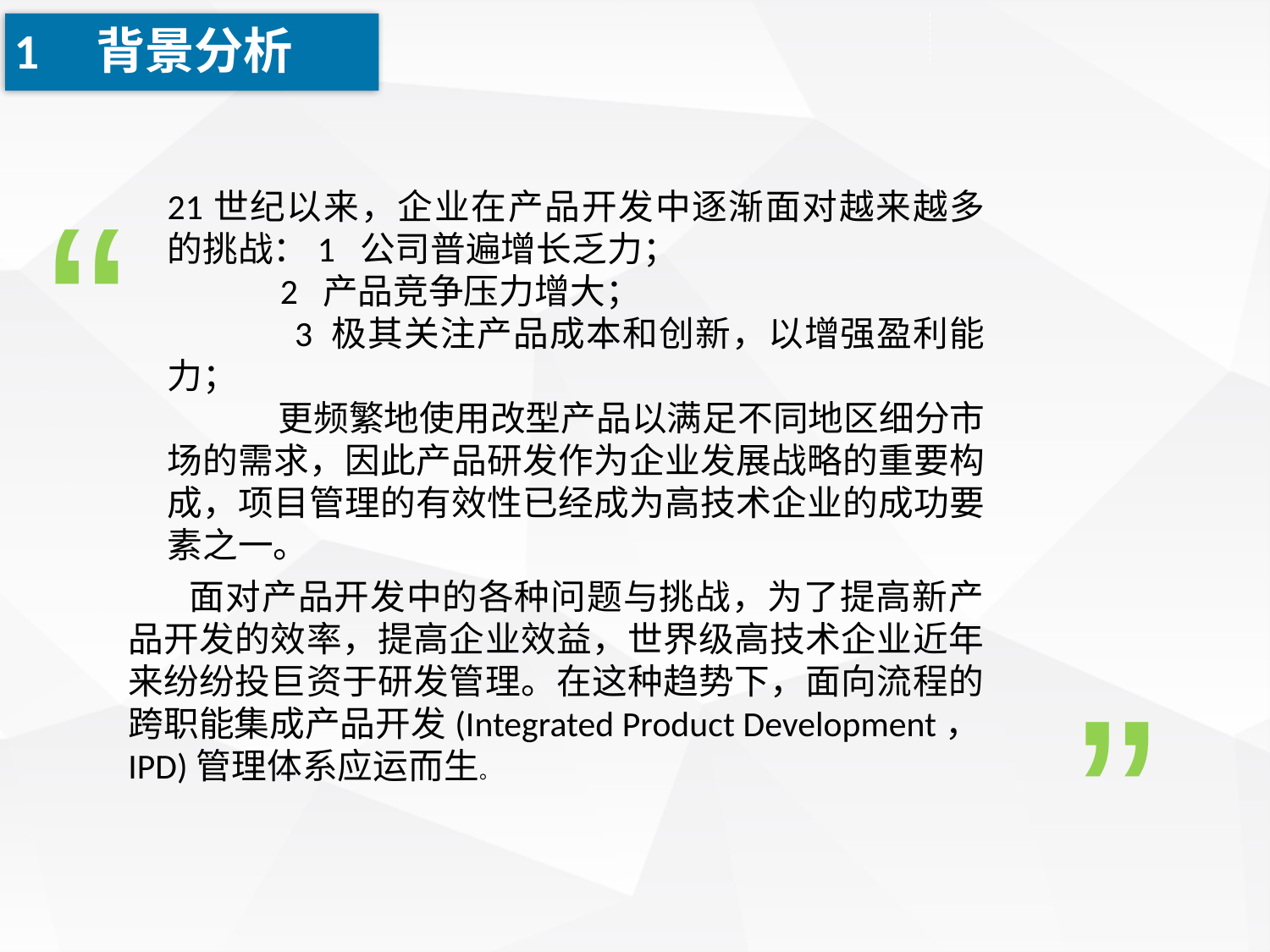

1    背景分析

“
21世纪以来，企业在产品开发中逐渐面对越来越多的挑战：1  公司普遍增长乏力；
              2  产品竞争压力增大；
              3 极其关注产品成本和创新，以增强盈利能力；
             更频繁地使用改型产品以满足不同地区细分市场的需求，因此产品研发作为企业发展战略的重要构成，项目管理的有效性已经成为高技术企业的成功要素之一。
      面对产品开发中的各种问题与挑战，为了提高新产品开发的效率，提高企业效益，世界级高技术企业近年来纷纷投巨资于研发管理。在这种趋势下，面向流程的跨职能集成产品开发(Integrated Product Development，IPD)管理体系应运而生。
”